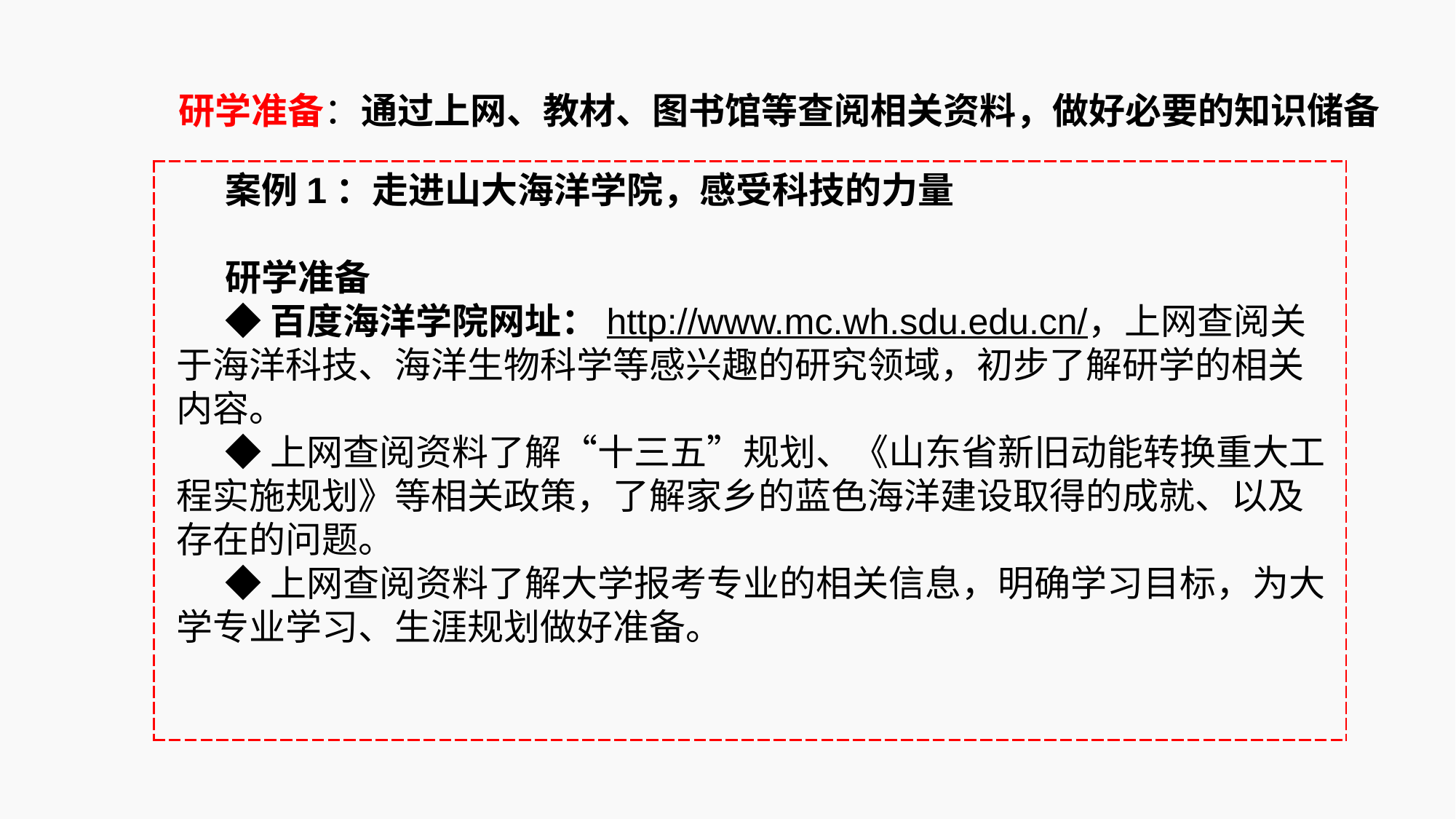

研学准备：通过上网、教材、图书馆等查阅相关资料，做好必要的知识储备
|  |
| --- |
案例1：走进山大海洋学院，感受科技的力量

研学准备◆百度海洋学院网址：http://www.mc.wh.sdu.edu.cn/，上网查阅关于海洋科技、海洋生物科学等感兴趣的研究领域，初步了解研学的相关内容。◆上网查阅资料了解“十三五”规划、《山东省新旧动能转换重大工程实施规划》等相关政策，了解家乡的蓝色海洋建设取得的成就、以及存在的问题。◆上网查阅资料了解大学报考专业的相关信息，明确学习目标，为大学专业学习、生涯规划做好准备。